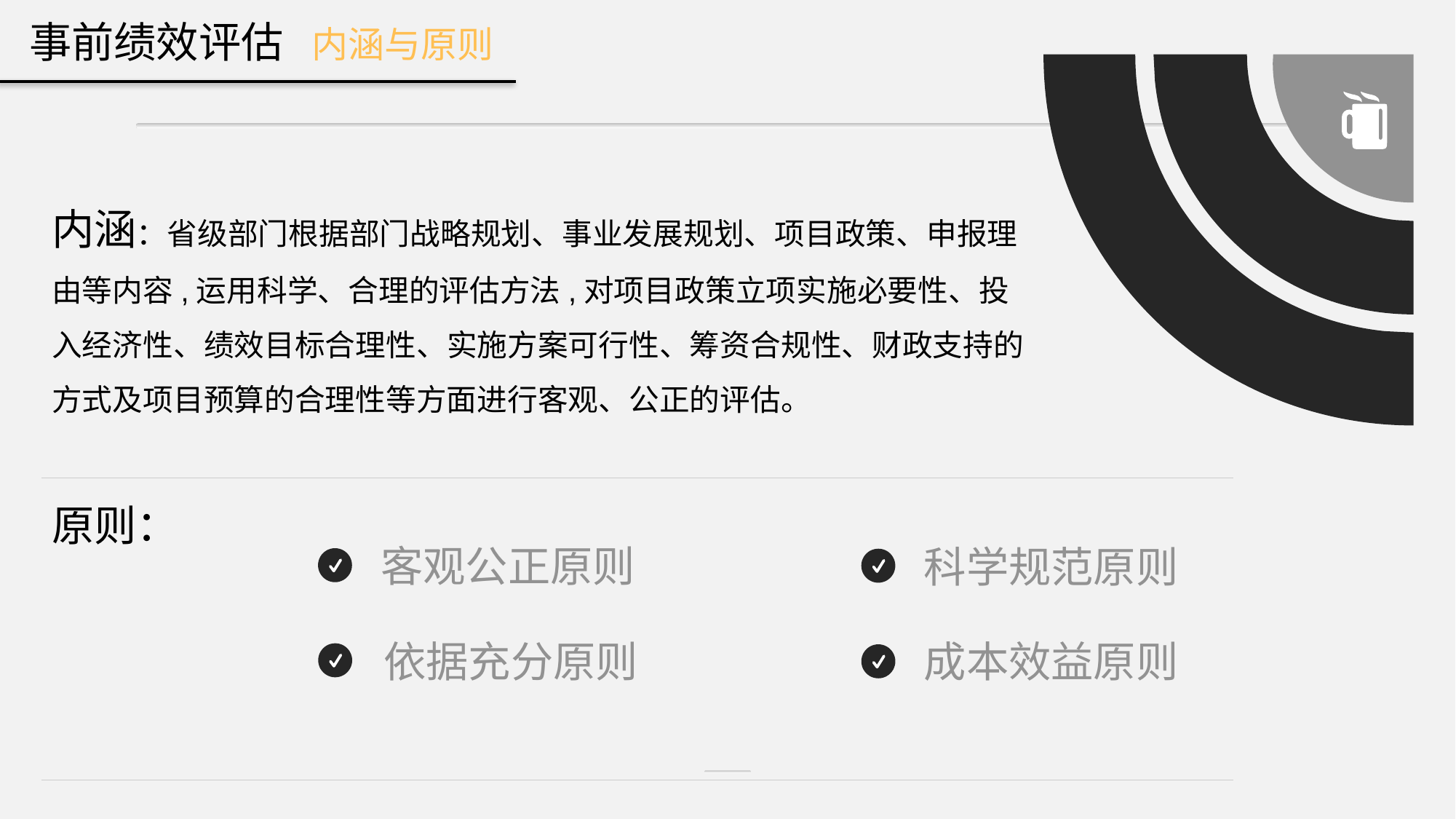

事前绩效评估   内涵与原则

内涵：省级部门根据部门战略规划、事业发展规划、项目政策、申报理由等内容,运用科学、合理的评估方法,对项目政策立项实施必要性、投入经济性、绩效目标合理性、实施方案可行性、筹资合规性、财政支持的方式及项目预算的合理性等方面进行客观、公正的评估。
原则：
客观公正原则

依据充分原则

科学规范原则

成本效益原则